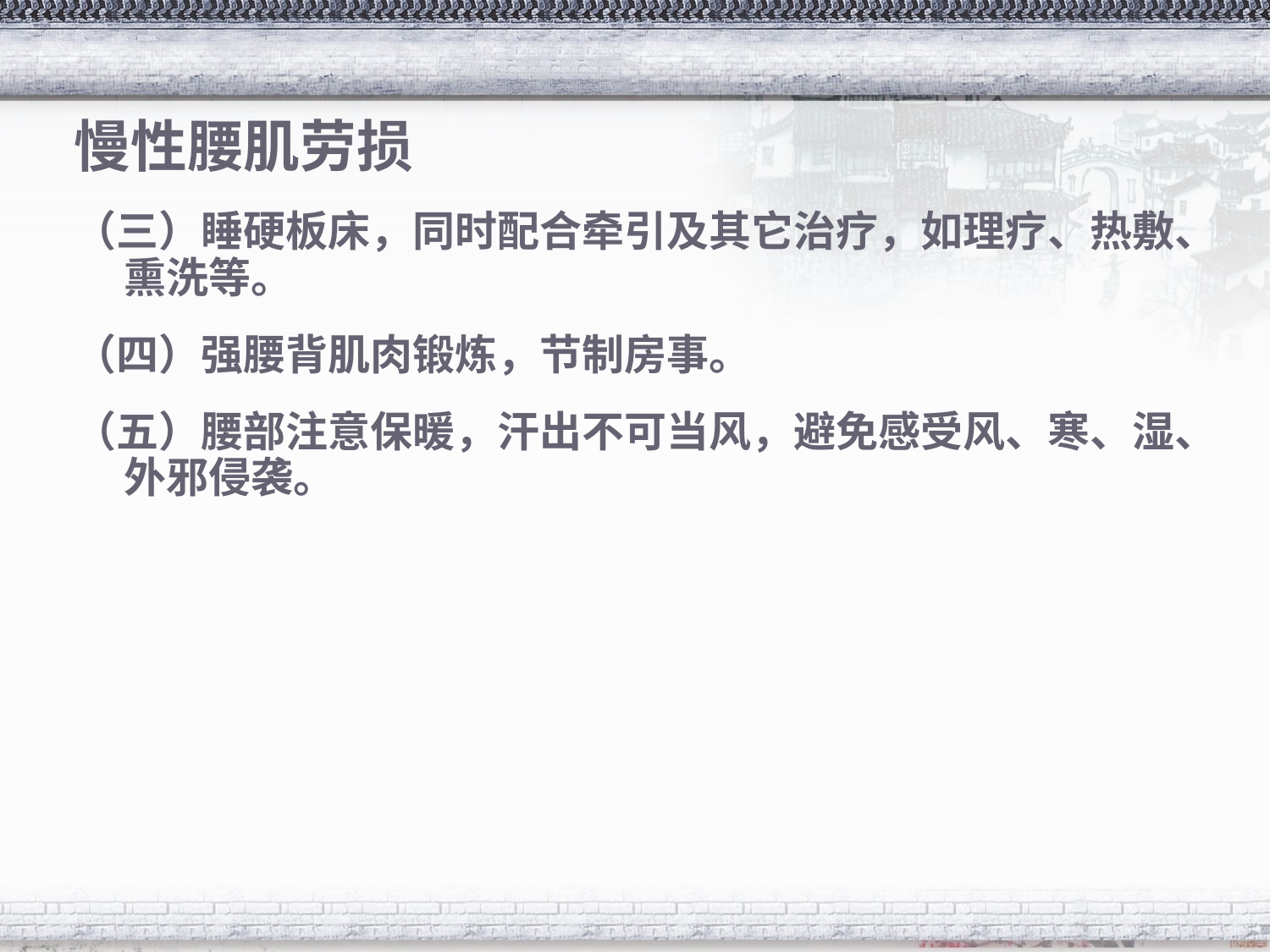

# 慢性腰肌劳损
（三）睡硬板床，同时配合牵引及其它治疗，如理疗、热敷、熏洗等。
（四）强腰背肌肉锻炼，节制房事。
（五）腰部注意保暖，汗出不可当风，避免感受风、寒、湿、外邪侵袭。